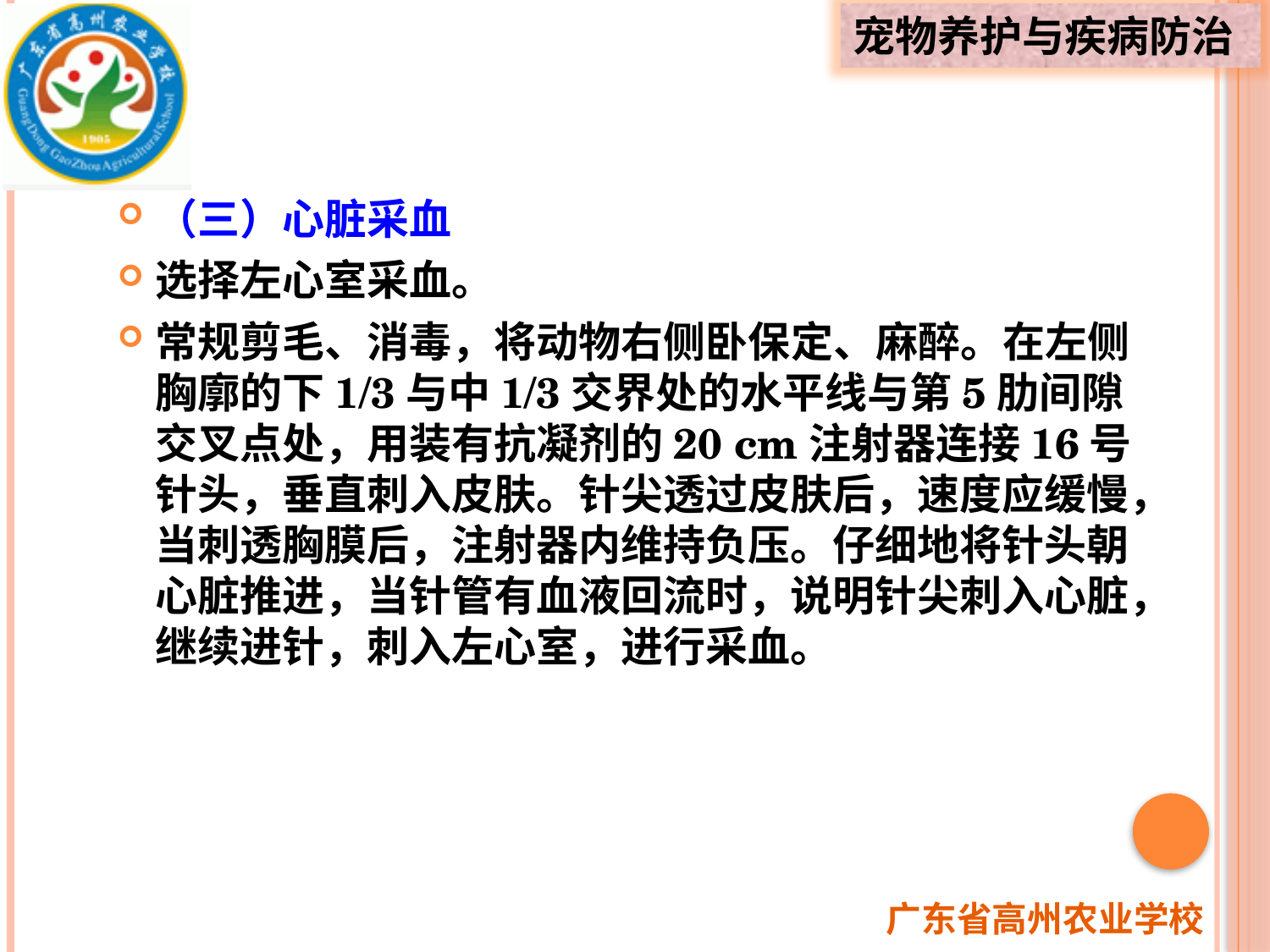

（三）心脏采血
选择左心室采血。
常规剪毛、消毒，将动物右侧卧保定、麻醉。在左侧胸廓的下1/3与中1/3交界处的水平线与第5肋间隙交叉点处，用装有抗凝剂的20 cm注射器连接16号针头，垂直刺入皮肤。针尖透过皮肤后，速度应缓慢，当刺透胸膜后，注射器内维持负压。仔细地将针头朝心脏推进，当针管有血液回流时，说明针尖刺入心脏，继续进针，刺入左心室，进行采血。